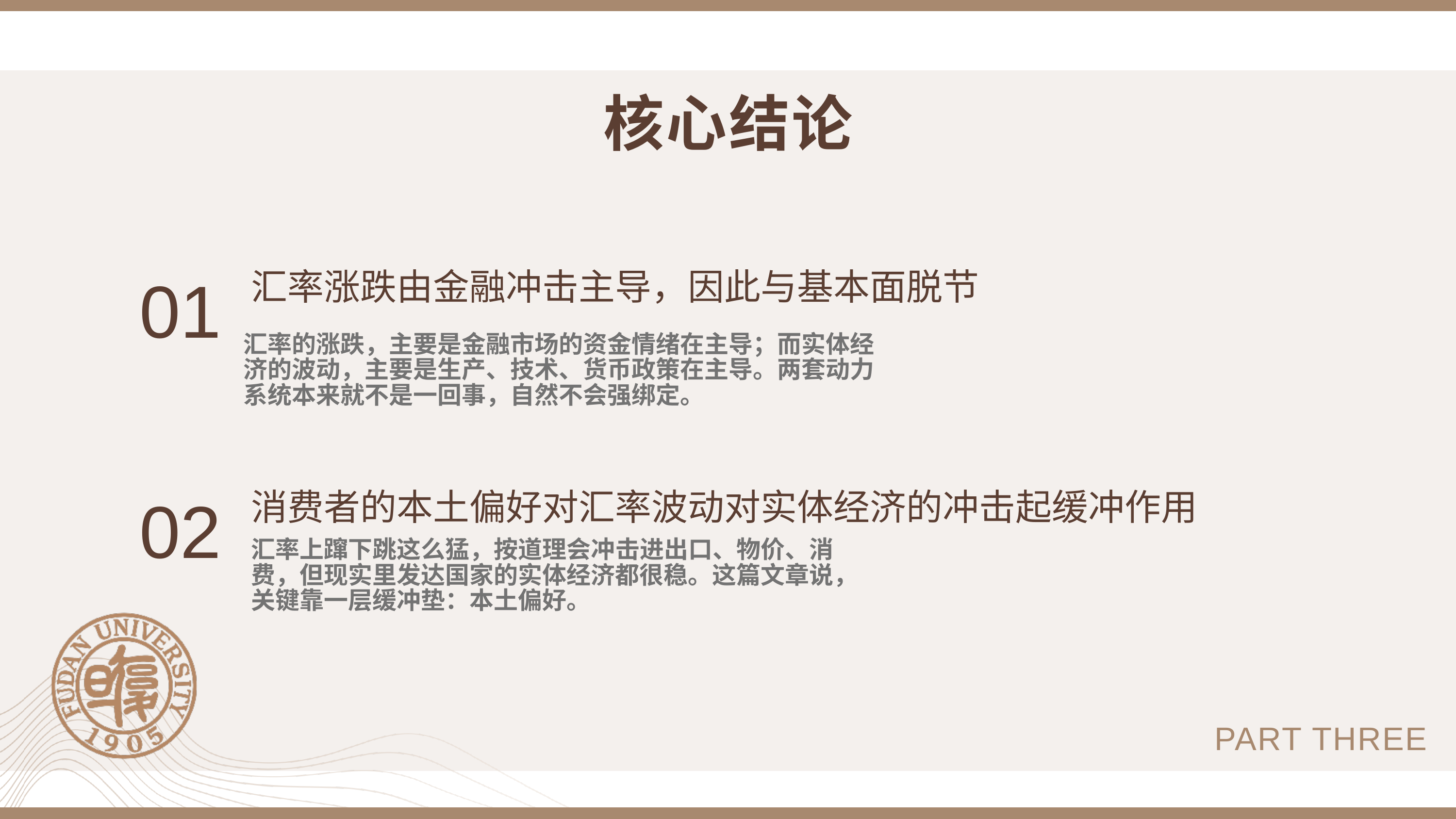

核心结论
01
汇率涨跌由金融冲击主导，因此与基本面脱节
汇率的涨跌，主要是金融市场的资金情绪在主导；而实体经济的波动，主要是生产、技术、货币政策在主导。两套动力系统本来就不是一回事，自然不会强绑定。
02
消费者的本土偏好对汇率波动对实体经济的冲击起缓冲作用
汇率上蹿下跳这么猛，按道理会冲击进出口、物价、消费，但现实里发达国家的实体经济都很稳。这篇文章说，关键靠一层缓冲垫：本土偏好。

PART THREE